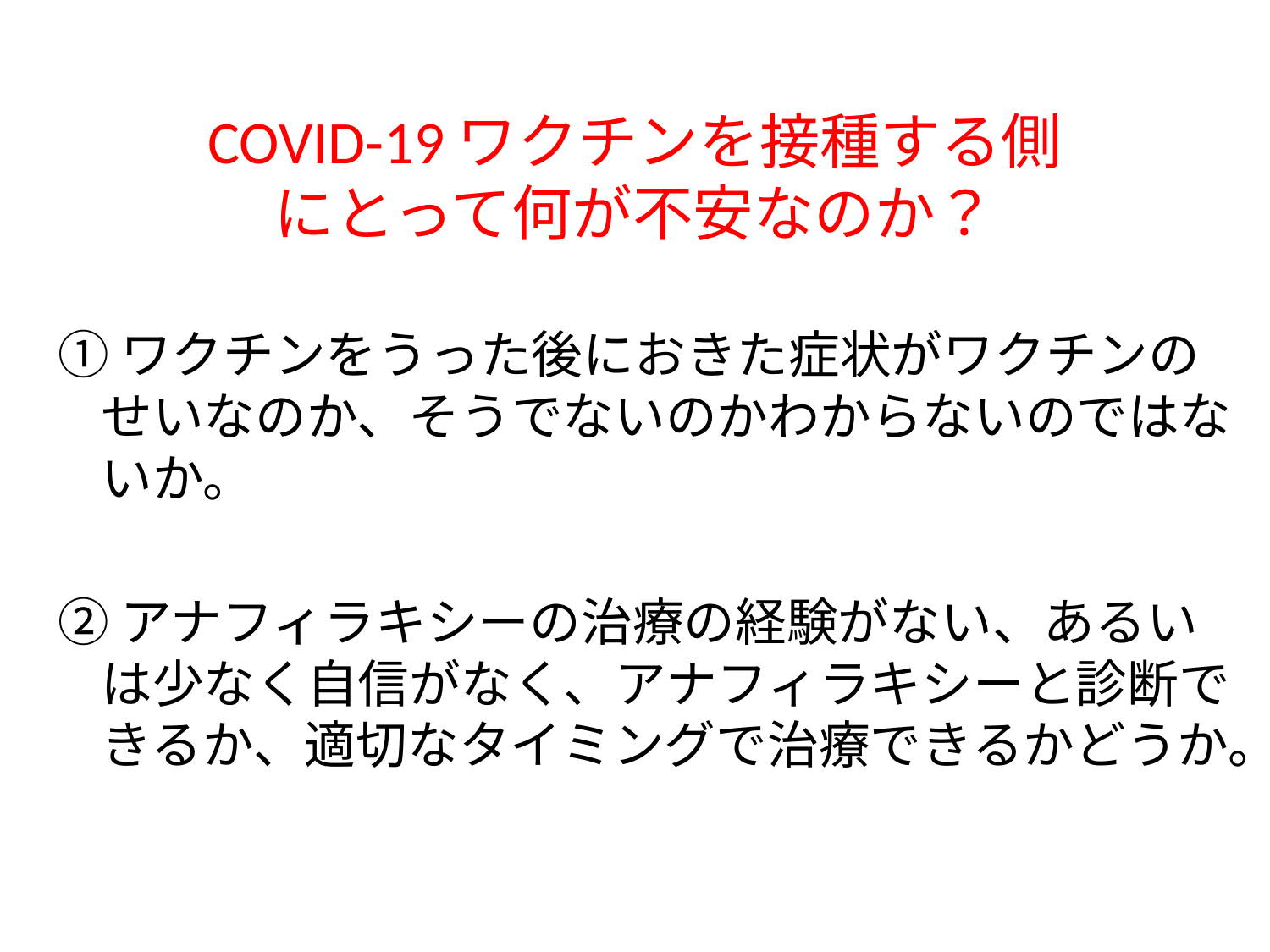

# COVID-19ワクチンを接種する側 にとって何が不安なのか？
①ワクチンをうった後におきた症状がワクチンのせいなのか、そうでないのかわからないのではないか。

②アナフィラキシーの治療の経験がない、あるいは少なく自信がなく、アナフィラキシーと診断できるか、適切なタイミングで治療できるかどうか。